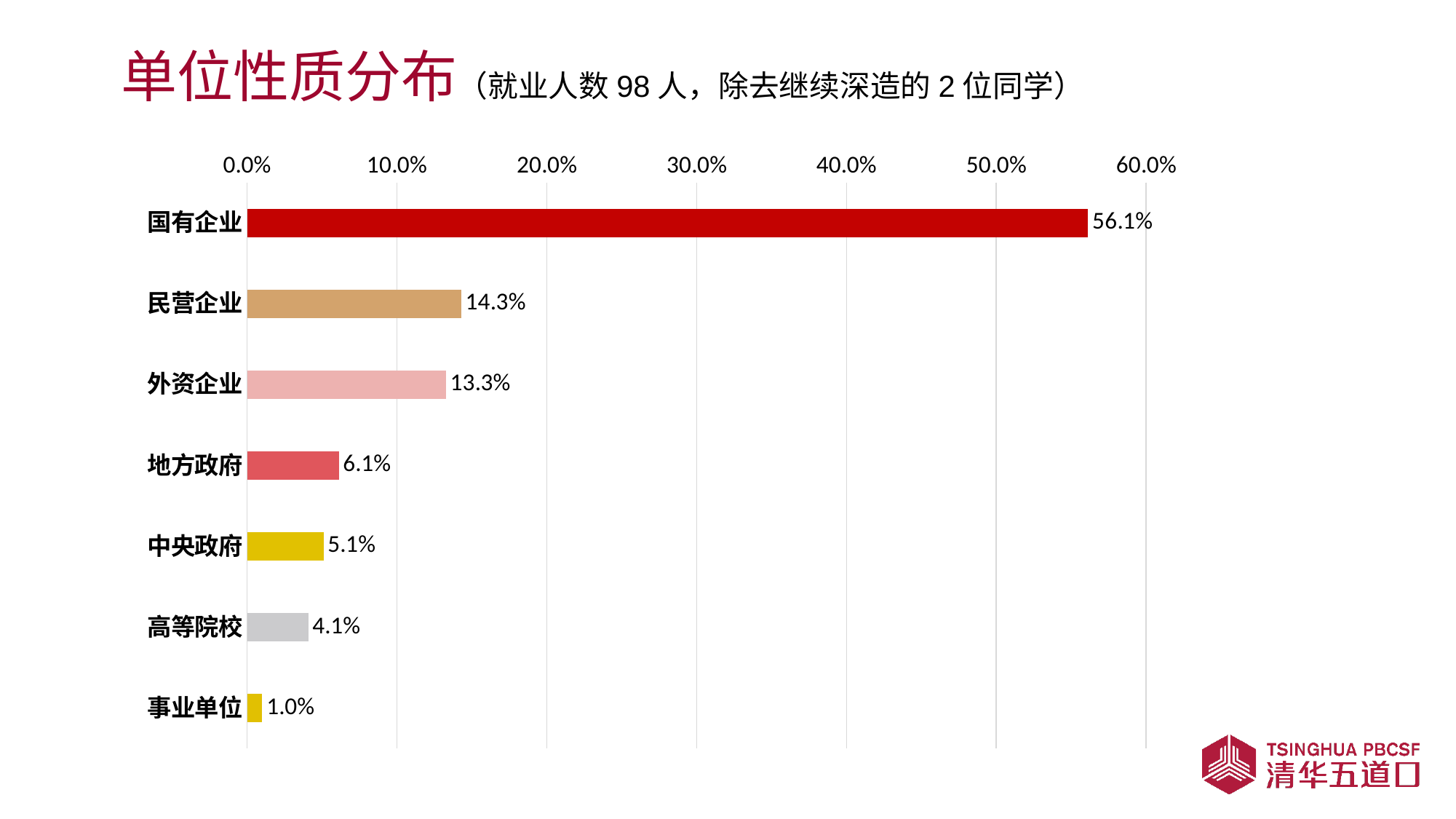

# 单位性质分布（就业人数98人，除去继续深造的2位同学）

### Chart

| Category |  |
|---|---|
| 国有企业 | 0.5612244897959183 |
| 民营企业 | 0.14285714285714285 |
| 外资企业 | 0.1326530612244898 |
| 地方政府 | 0.061224489795918366 |
| 中央政府 | 0.05102040816326531 |
| 高等院校 | 0.04081632653061224 |
| 事业单位 | 0.01020408163265306 |